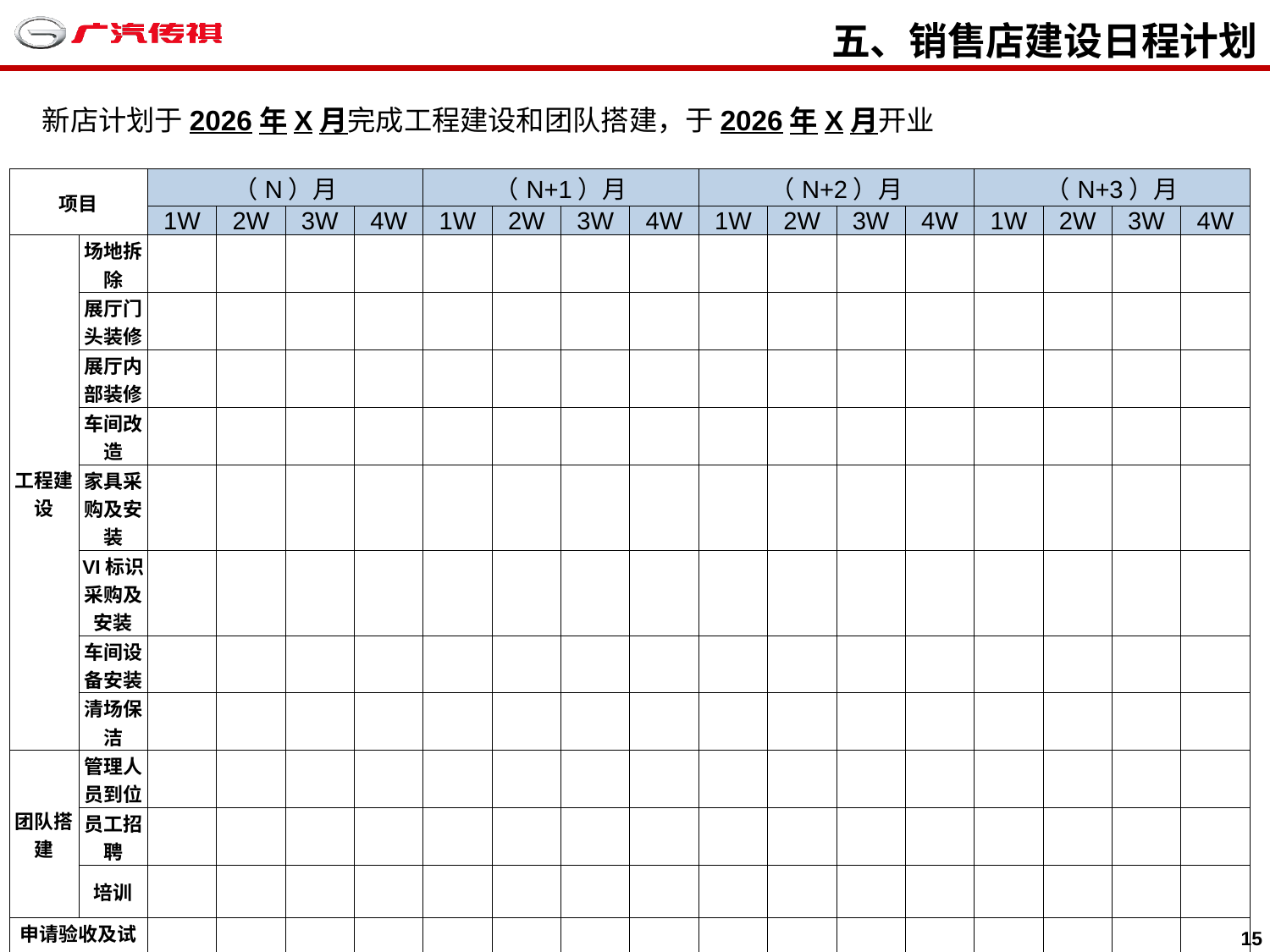

五、销售店建设日程计划
新店计划于2026年X月完成工程建设和团队搭建，于2026年X月开业
| 项目 |  | （N）月 |  |  |  | （N+1）月 |  |  |  | （N+2）月 |  |  |  | （N+3）月 |  |  |  |
| --- | --- | --- | --- | --- | --- | --- | --- | --- | --- | --- | --- | --- | --- | --- | --- | --- | --- |
|  |  | 1W | 2W | 3W | 4W | 1W | 2W | 3W | 4W | 1W | 2W | 3W | 4W | 1W | 2W | 3W | 4W |
| 工程建设 | 场地拆除 |  |  |  |  |  |  |  |  |  |  |  |  |  |  |  |  |
|  | 展厅门头装修 |  |  |  |  |  |  |  |  |  |  |  |  |  |  |  |  |
|  | 展厅内部装修 |  |  |  |  |  |  |  |  |  |  |  |  |  |  |  |  |
|  | 车间改造 |  |  |  |  |  |  |  |  |  |  |  |  |  |  |  |  |
|  | 家具采购及安装 |  |  |  |  |  |  |  |  |  |  |  |  |  |  |  |  |
|  | VI标识采购及安装 |  |  |  |  |  |  |  |  |  |  |  |  |  |  |  |  |
|  | 车间设备安装 |  |  |  |  |  |  |  |  |  |  |  |  |  |  |  |  |
|  | 清场保洁 |  |  |  |  |  |  |  |  |  |  |  |  |  |  |  |  |
| 团队搭建 | 管理人员到位 |  |  |  |  |  |  |  |  |  |  |  |  |  |  |  |  |
|  | 员工招聘 |  |  |  |  |  |  |  |  |  |  |  |  |  |  |  |  |
|  | 培训 |  |  |  |  |  |  |  |  |  |  |  |  |  |  |  |  |
| 申请验收及试营业 |  |  |  |  |  |  |  |  |  |  |  |  |  |  |  |  |  |